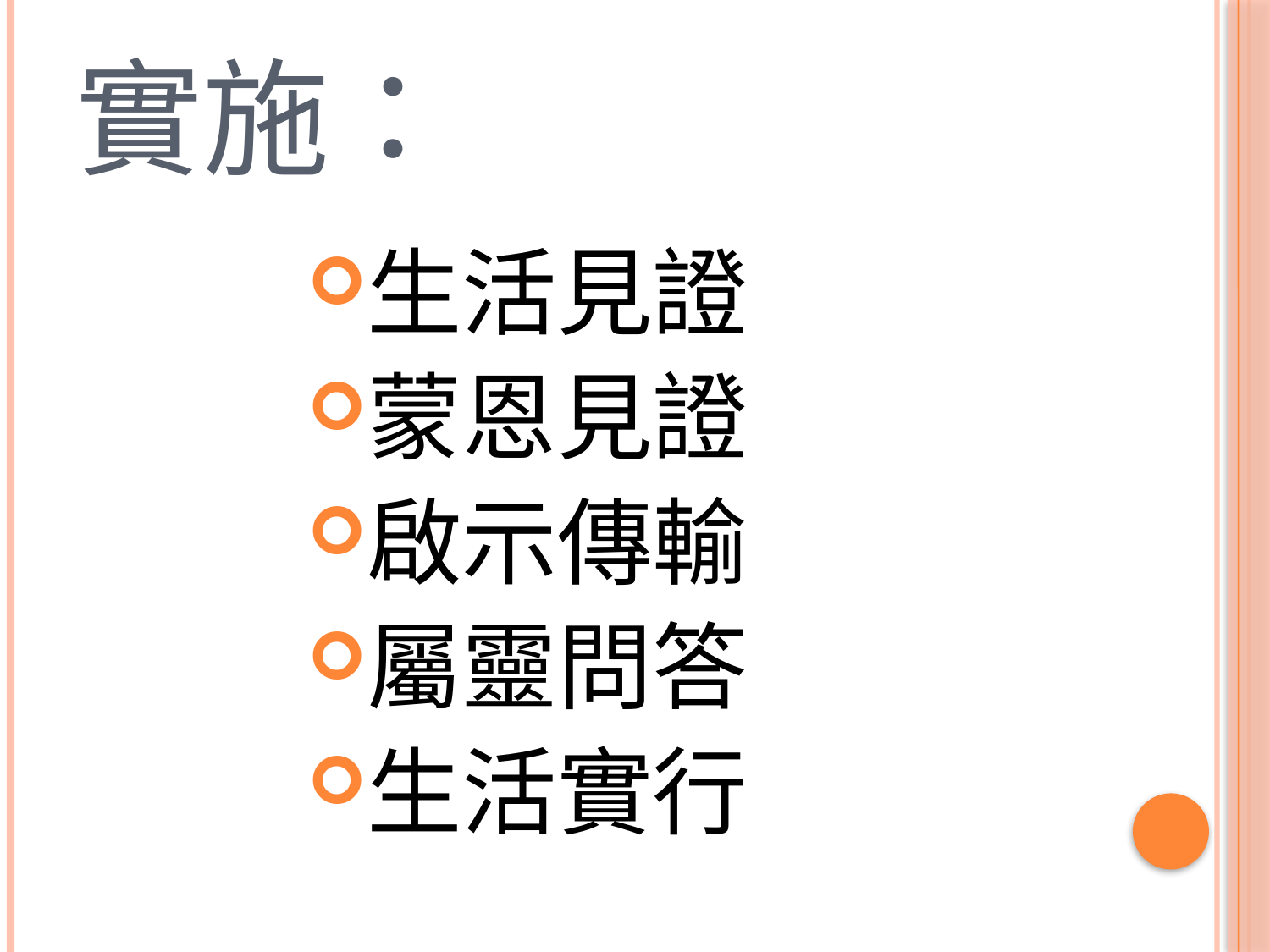

# 實施：
生活見證
蒙恩見證
啟示傳輸
屬靈問答
生活實行